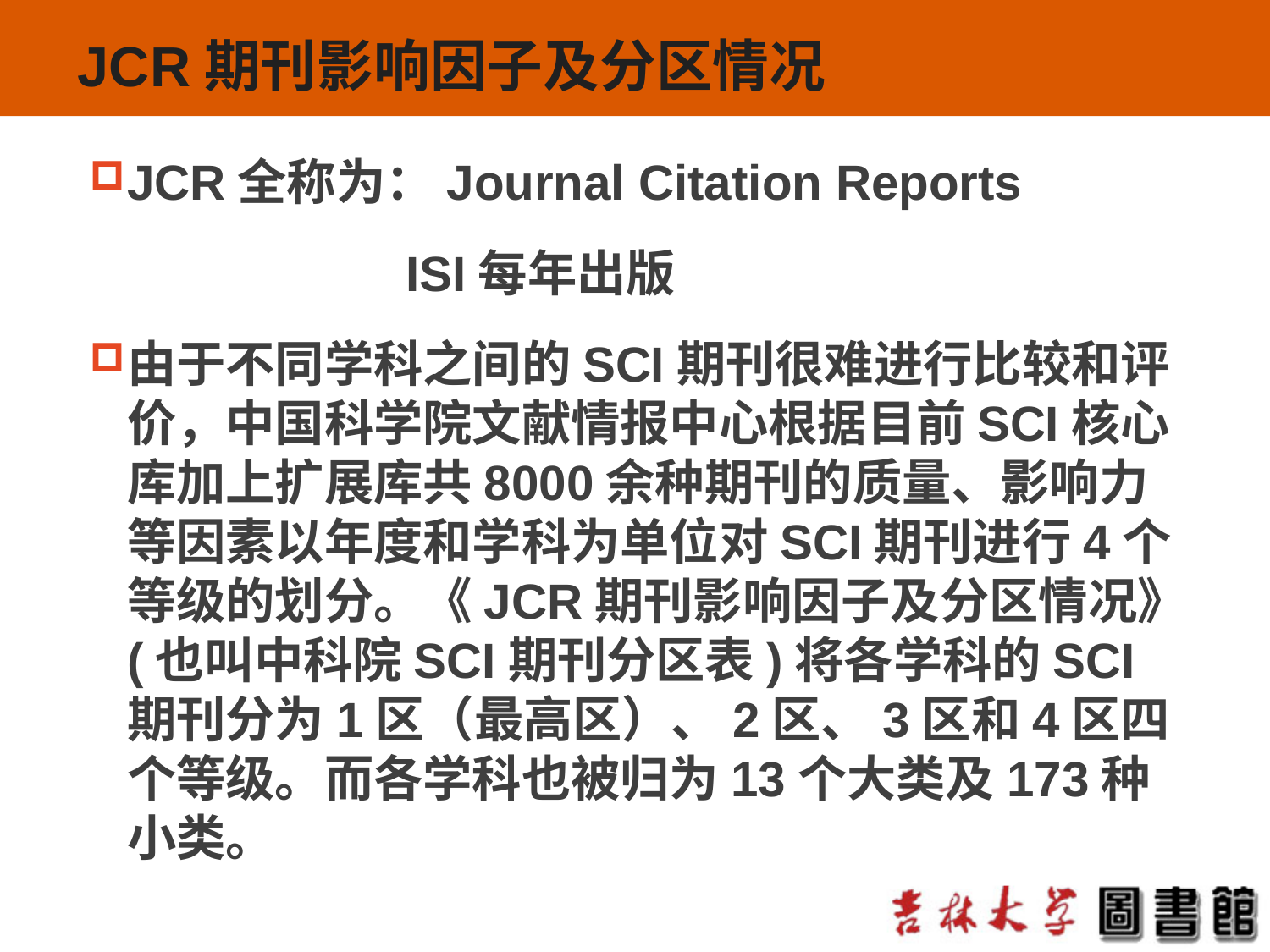

# JCR期刊影响因子及分区情况
JCR全称为：Journal Citation Reports
                       ISI每年出版
由于不同学科之间的SCI期刊很难进行比较和评价，中国科学院文献情报中心根据目前SCI核心库加上扩展库共8000余种期刊的质量、影响力等因素以年度和学科为单位对SCI期刊进行4个等级的划分。《JCR期刊影响因子及分区情况》(也叫中科院SCI期刊分区表)将各学科的SCI期刊分为1区（最高区）、2区、3区和4区四个等级。而各学科也被归为13个大类及173种小类。